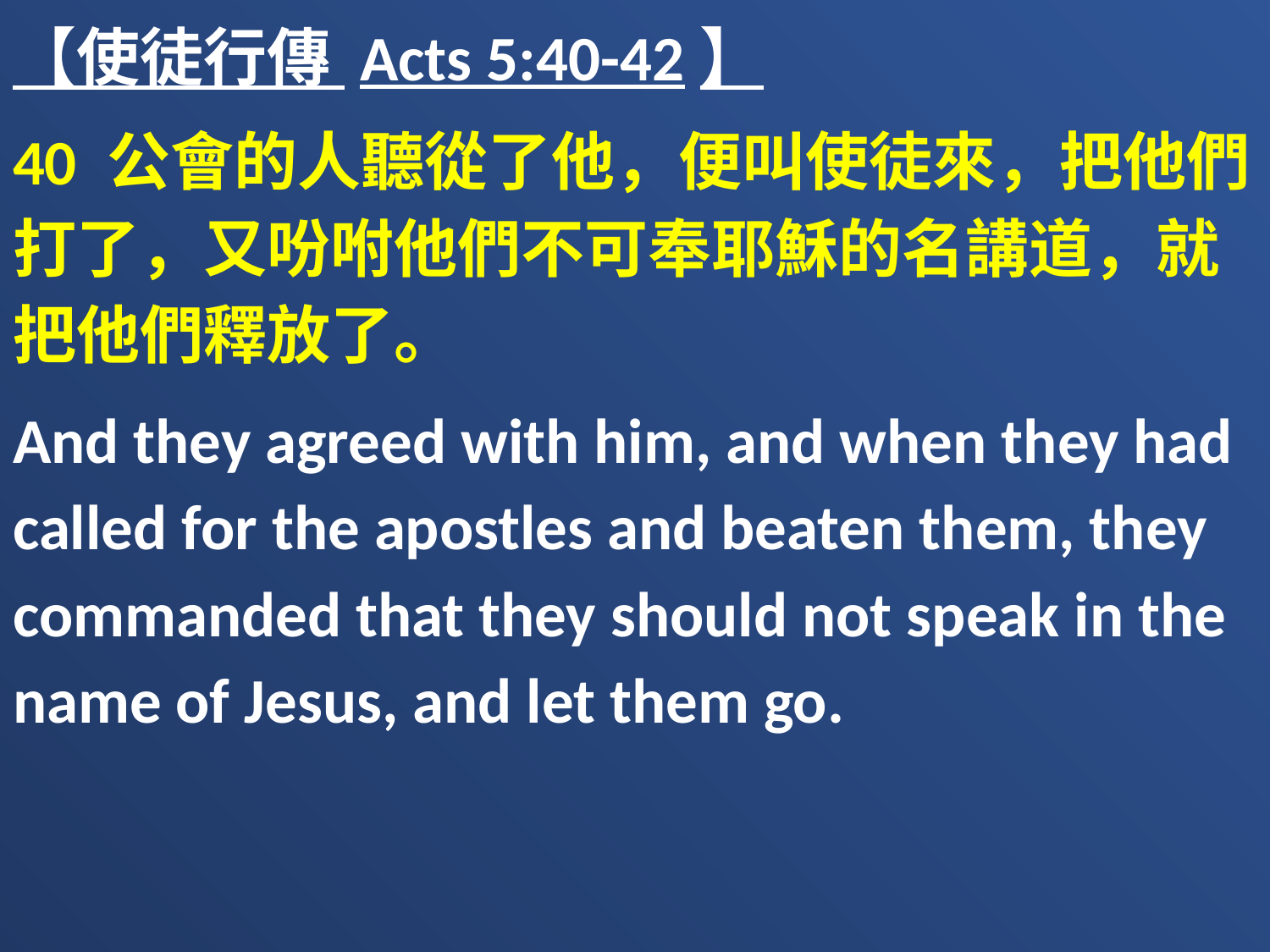

【使徒行傳 Acts 5:40-42】
40 公會的人聽從了他，便叫使徒來，把他們打了，又吩咐他們不可奉耶穌的名講道，就把他們釋放了。
And they agreed with him, and when they had called for the apostles and beaten them, they commanded that they should not speak in the name of Jesus, and let them go.